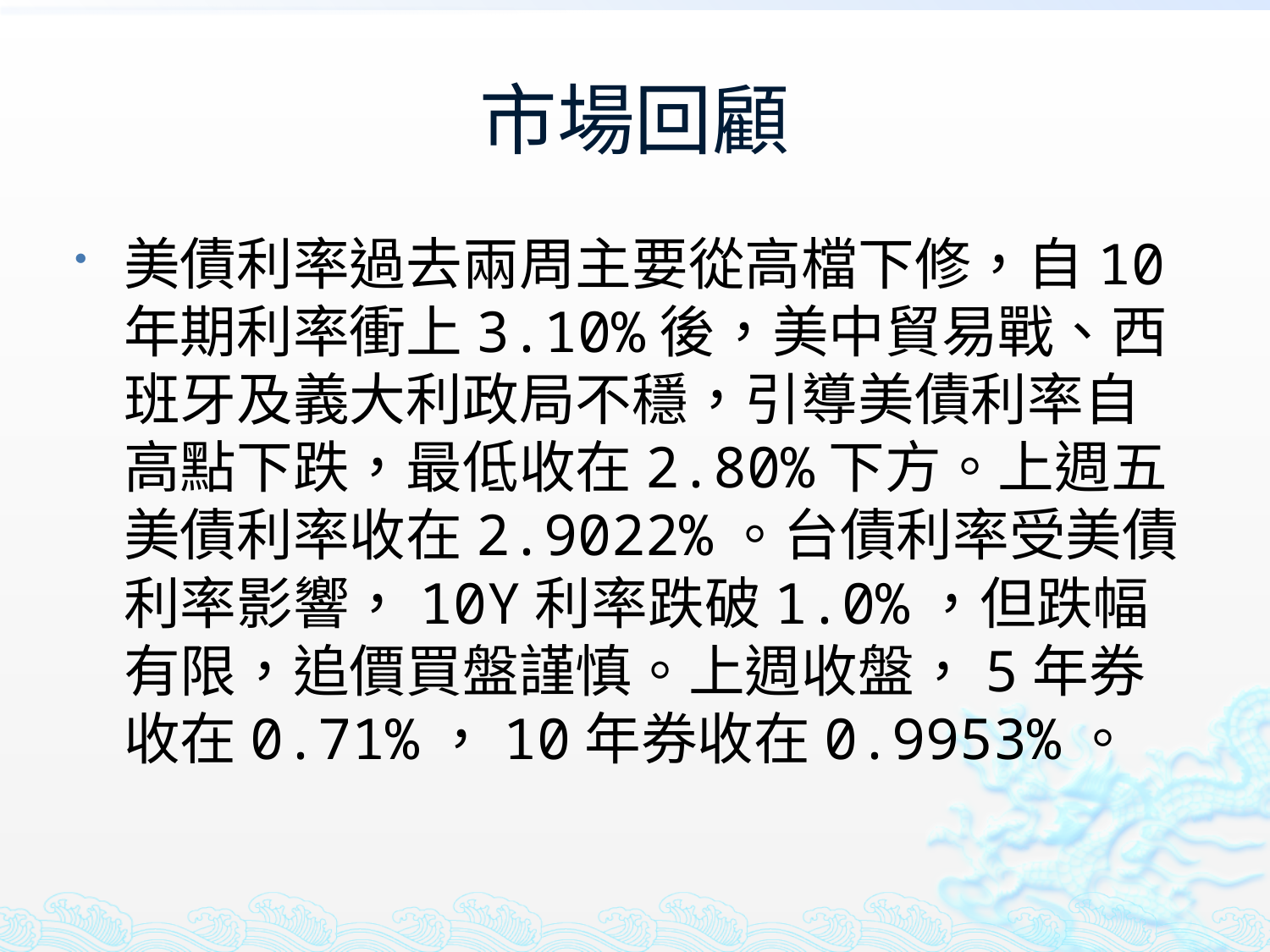

# 市場回顧
美債利率過去兩周主要從高檔下修，自10年期利率衝上3.10%後，美中貿易戰、西班牙及義大利政局不穩，引導美債利率自高點下跌，最低收在2.80%下方。上週五美債利率收在2.9022%。台債利率受美債利率影響，10Y利率跌破1.0%，但跌幅有限，追價買盤謹慎。上週收盤，5年券收在0.71%，10年券收在0.9953%。